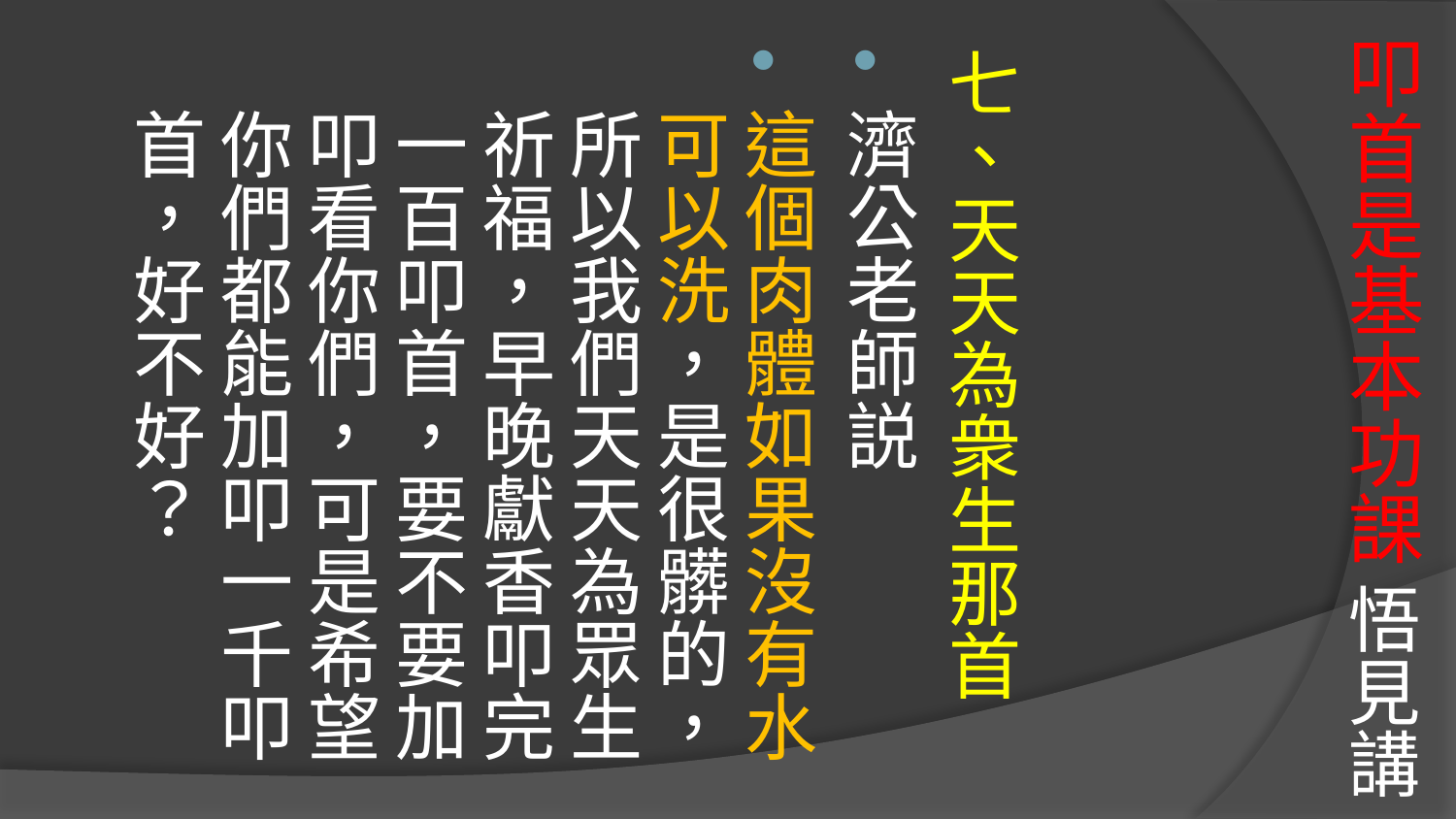

七、天天為衆生那首
濟公老師説
這個肉體如果沒有水可以洗，是很髒的，所以我們天天為眾生祈福，早晚獻香叩完一百叩首，要不要加叩看你們，可是希望你們都能加叩一千叩首，好不好？
# 叩首是基本功課 悟見講